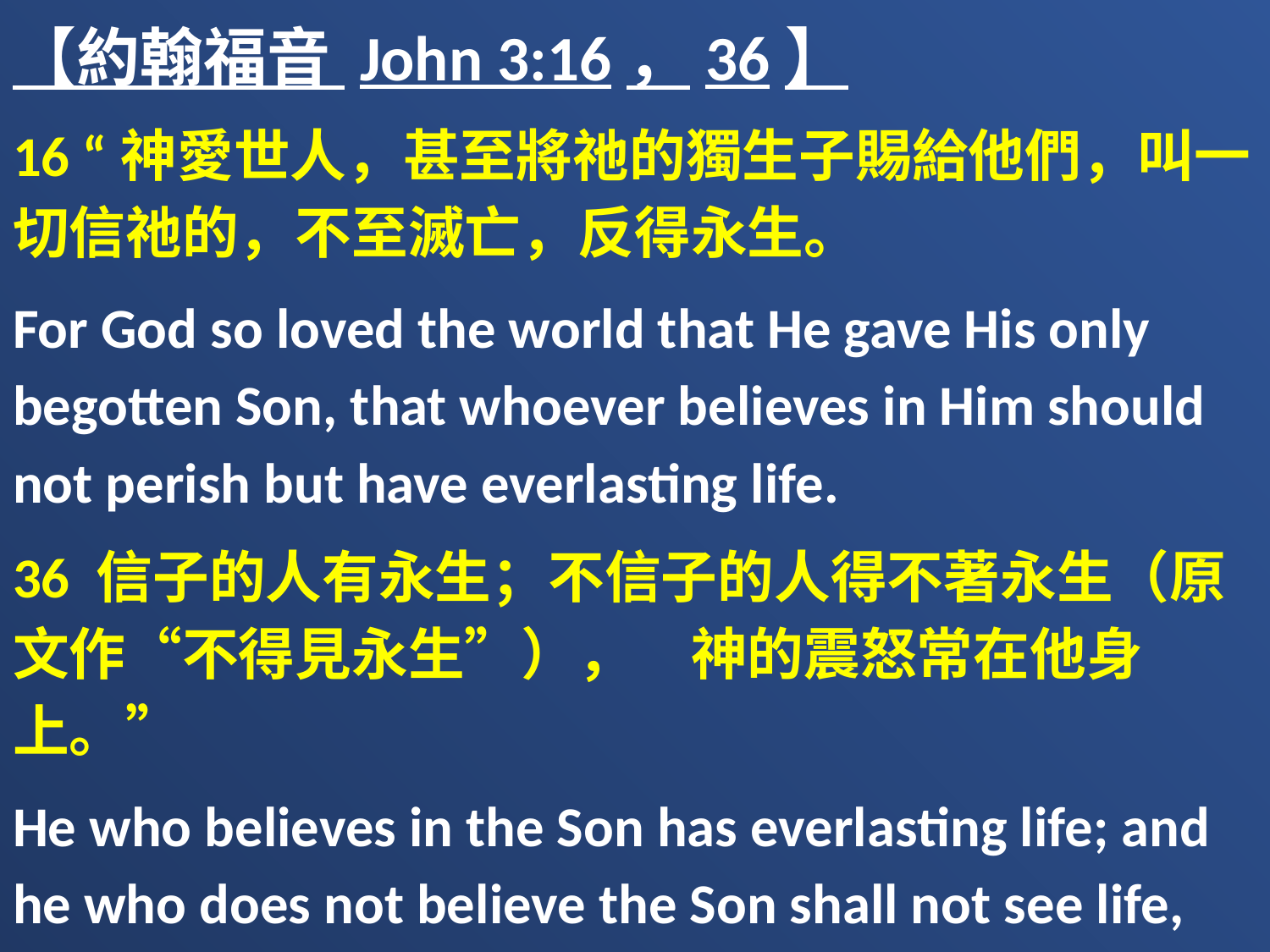

【約翰福音 John 3:16，36】
16 “神愛世人，甚至將祂的獨生子賜給他們，叫一切信祂的，不至滅亡，反得永生。
For God so loved the world that He gave His only begotten Son, that whoever believes in Him should not perish but have everlasting life.
36 信子的人有永生；不信子的人得不著永生（原文作“不得見永生”），　神的震怒常在他身上。”
He who believes in the Son has everlasting life; and he who does not believe the Son shall not see life, but the wrath of God abides on him.”